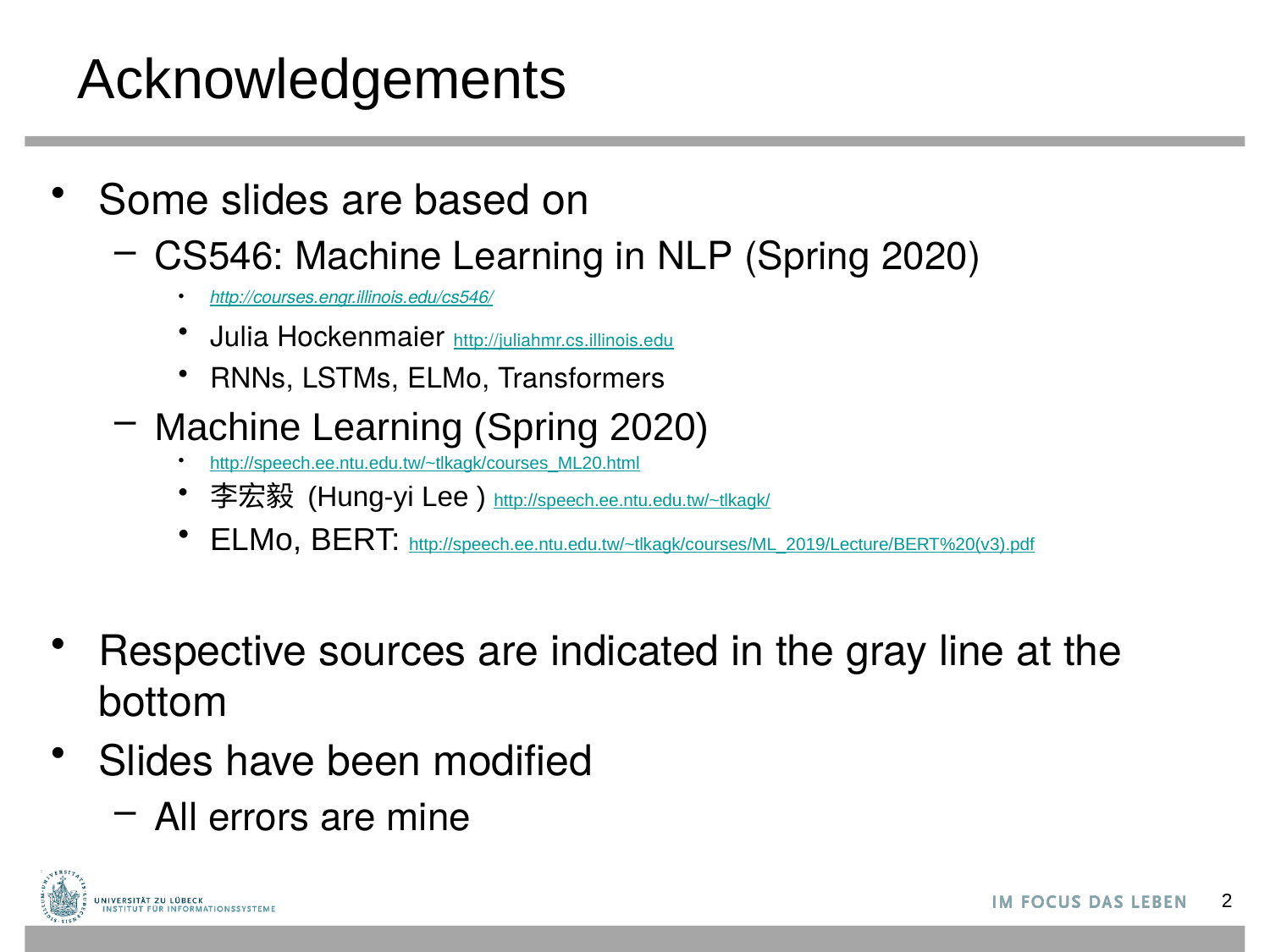

# Acknowledgements
Some slides are based on
CS546: Machine Learning in NLP (Spring 2020)
http://courses.engr.illinois.edu/cs546/
Julia Hockenmaier http://juliahmr.cs.illinois.edu
RNNs, LSTMs, ELMo, Transformers
Machine Learning (Spring 2020)
http://speech.ee.ntu.edu.tw/~tlkagk/courses_ML20.html
李宏毅 (Hung-yi Lee ) http://speech.ee.ntu.edu.tw/~tlkagk/
ELMo, BERT: http://speech.ee.ntu.edu.tw/~tlkagk/courses/ML_2019/Lecture/BERT%20(v3).pdf

Respective sources are indicated in the gray line at the bottom
Slides have been modified
All errors are mine
2